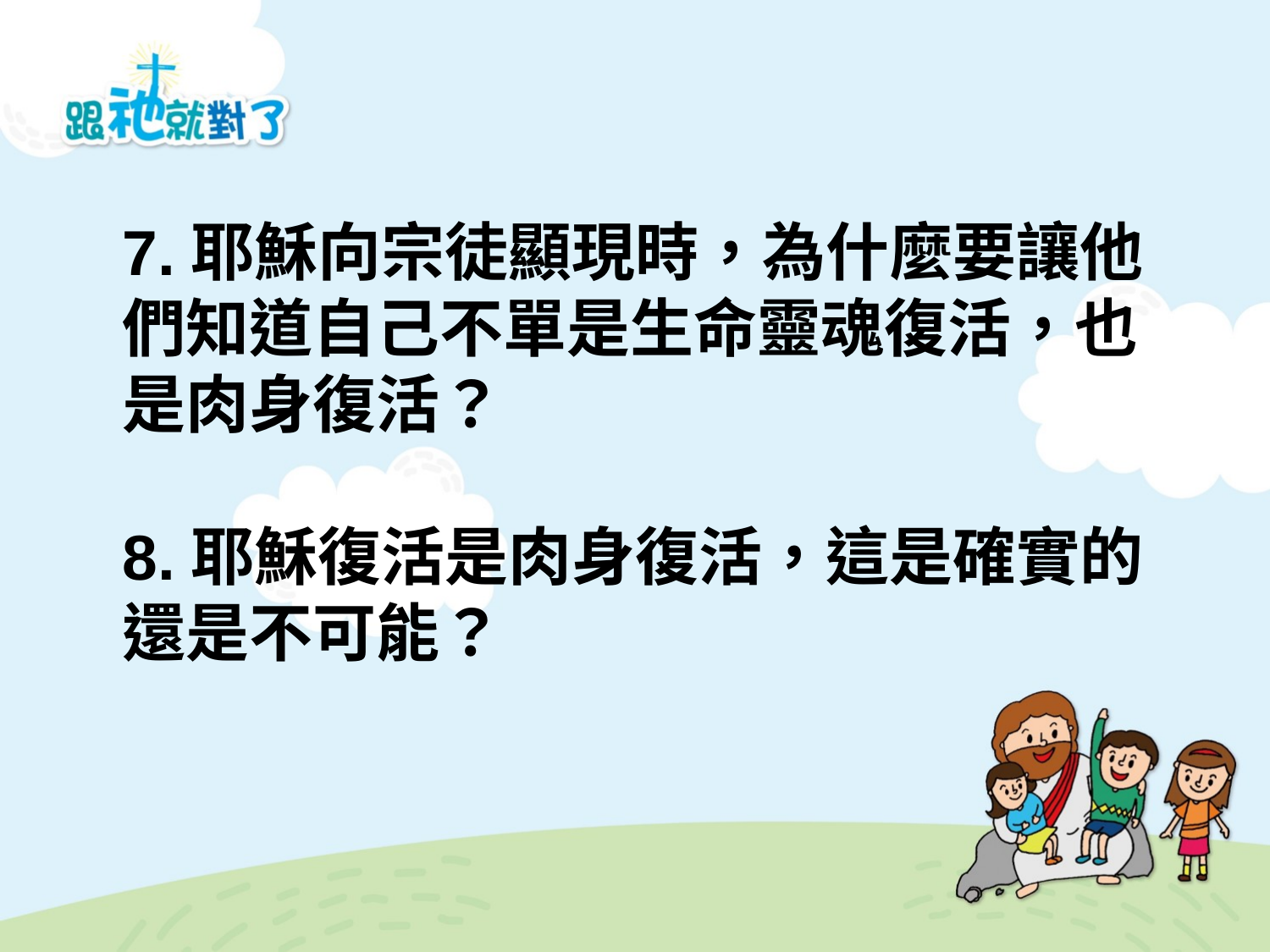

7.耶穌向宗徒顯現時，為什麼要讓他們知道自己不單是生命靈魂復活，也是肉身復活？

8.耶穌復活是肉身復活，這是確實的還是不可能？